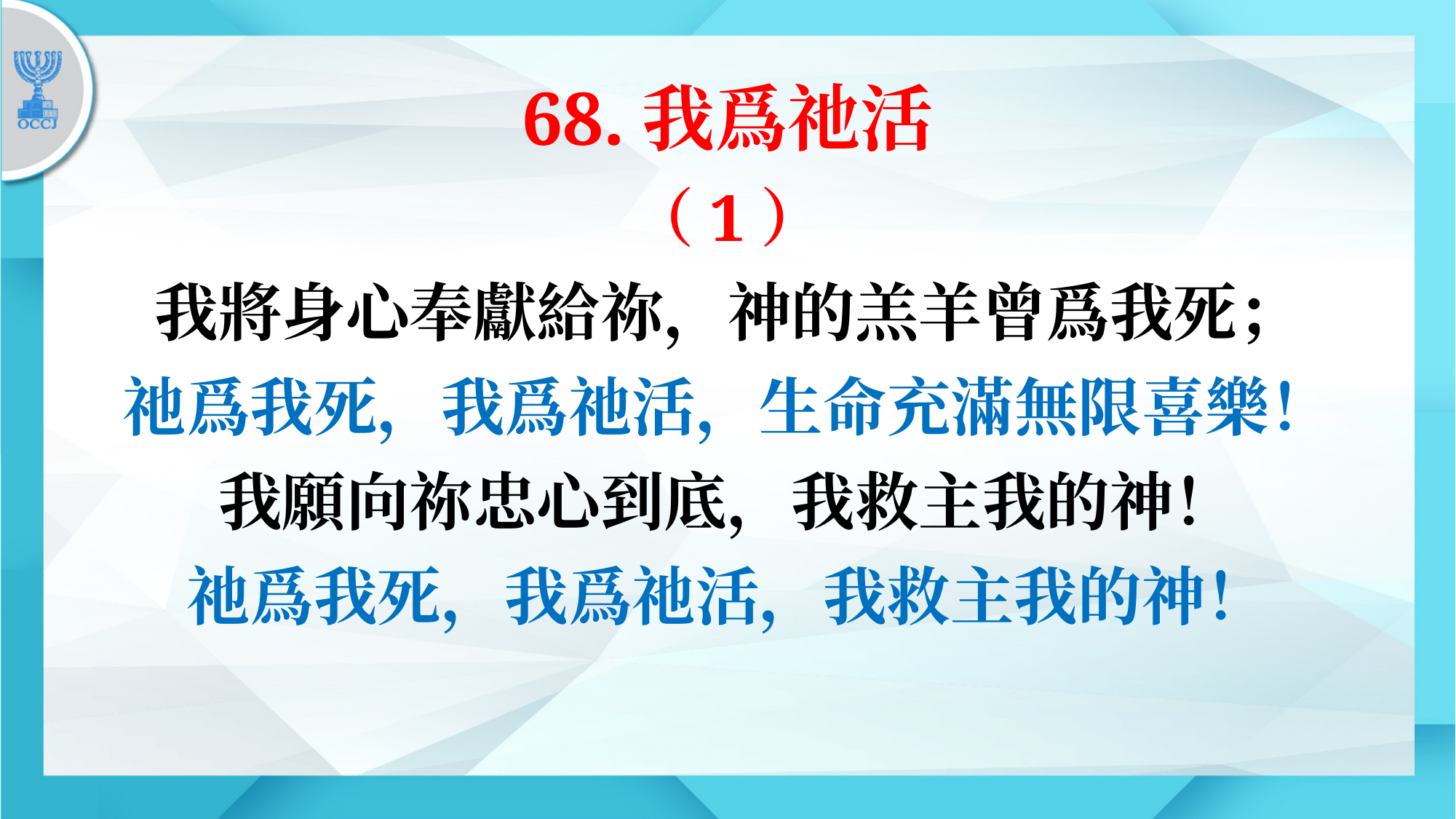

68.我爲祂活
（1）
我將身心奉獻給祢，神的羔羊曾爲我死；
祂爲我死，我爲祂活，生命充滿無限喜樂！
我願向祢忠心到底，我救主我的神！
祂爲我死，我爲祂活，我救主我的神！